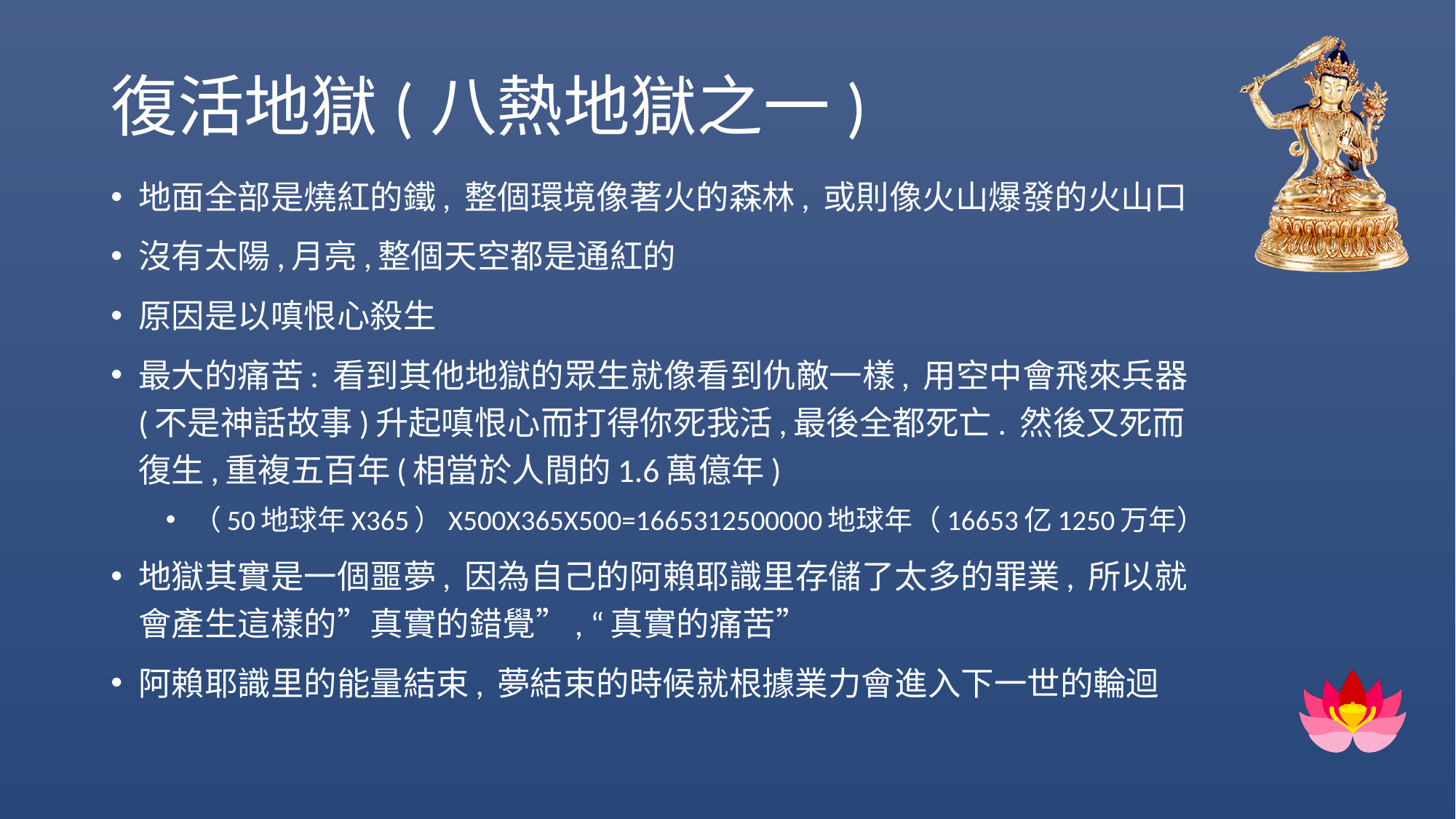

# 復活地獄(八熱地獄之一)
地面全部是燒紅的鐵, 整個環境像著火的森林, 或則像火山爆發的火山口
沒有太陽,月亮,整個天空都是通紅的
原因是以嗔恨心殺生
最大的痛苦: 看到其他地獄的眾生就像看到仇敵一樣, 用空中會飛來兵器(不是神話故事)升起嗔恨心而打得你死我活,最後全都死亡. 然後又死而復生,重複五百年(相當於人間的1.6萬億年)
（50地球年X365）X500X365X500=1665312500000地球年（16653亿1250万年）
地獄其實是一個噩夢, 因為自己的阿賴耶識里存儲了太多的罪業, 所以就會產生這樣的”真實的錯覺”, “真實的痛苦”
阿賴耶識里的能量結束, 夢結束的時候就根據業力會進入下一世的輪迴